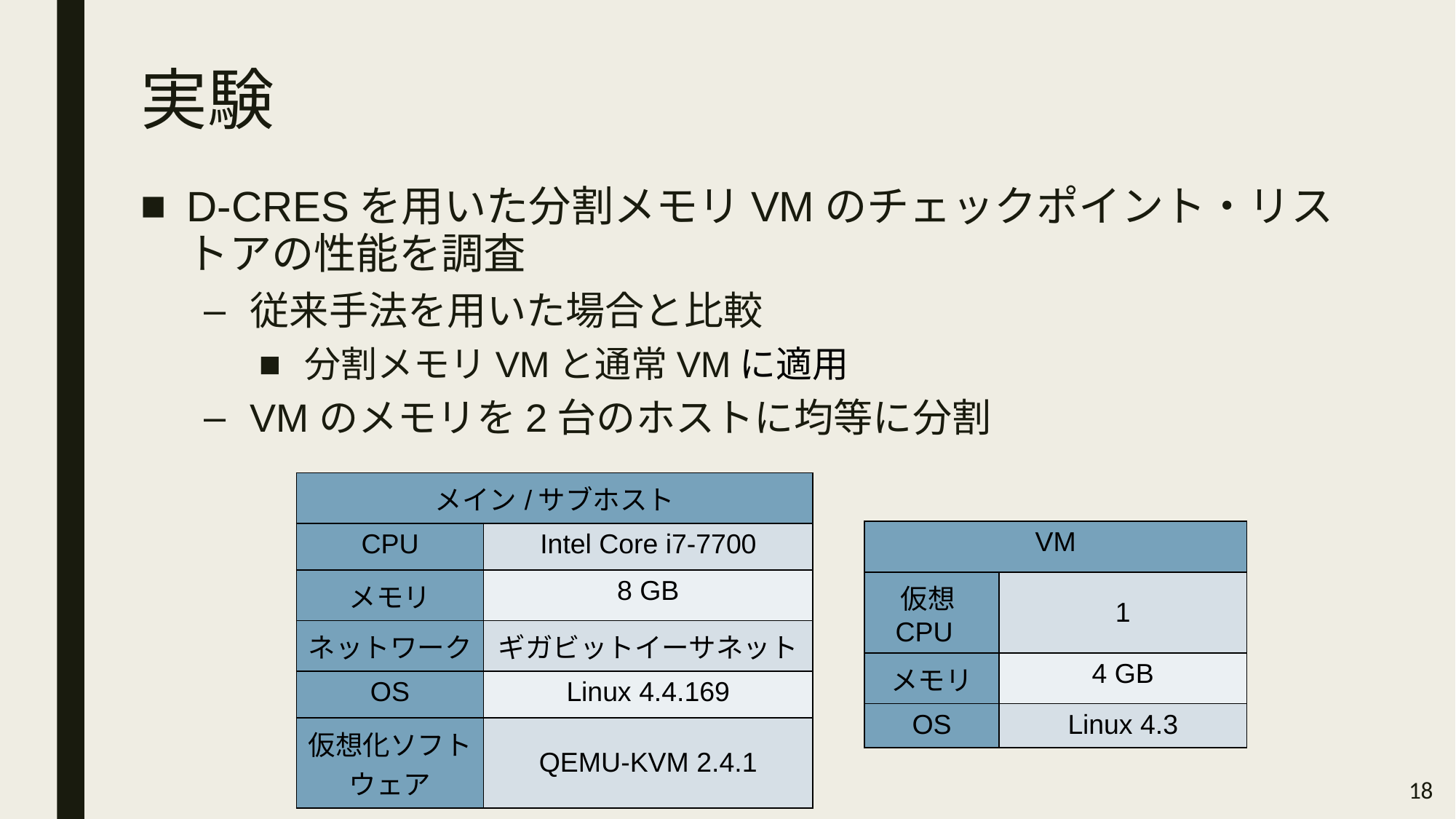

# 実験
D-CRESを用いた分割メモリVMのチェックポイント・リストアの性能を調査
従来手法を用いた場合と比較
分割メモリVMと通常VMに適用
VMのメモリを2台のホストに均等に分割
| メイン/サブホスト |  |
| --- | --- |
| CPU | Intel Core i7-7700 |
| メモリ | 8 GB |
| ネットワーク | ギガビットイーサネット |
| OS | Linux 4.4.169 |
| 仮想化ソフトウェア | QEMU-KVM 2.4.1 |
| VM |  |
| --- | --- |
| 仮想CPU | 1 |
| メモリ | 4 GB |
| OS | Linux 4.3 |
18